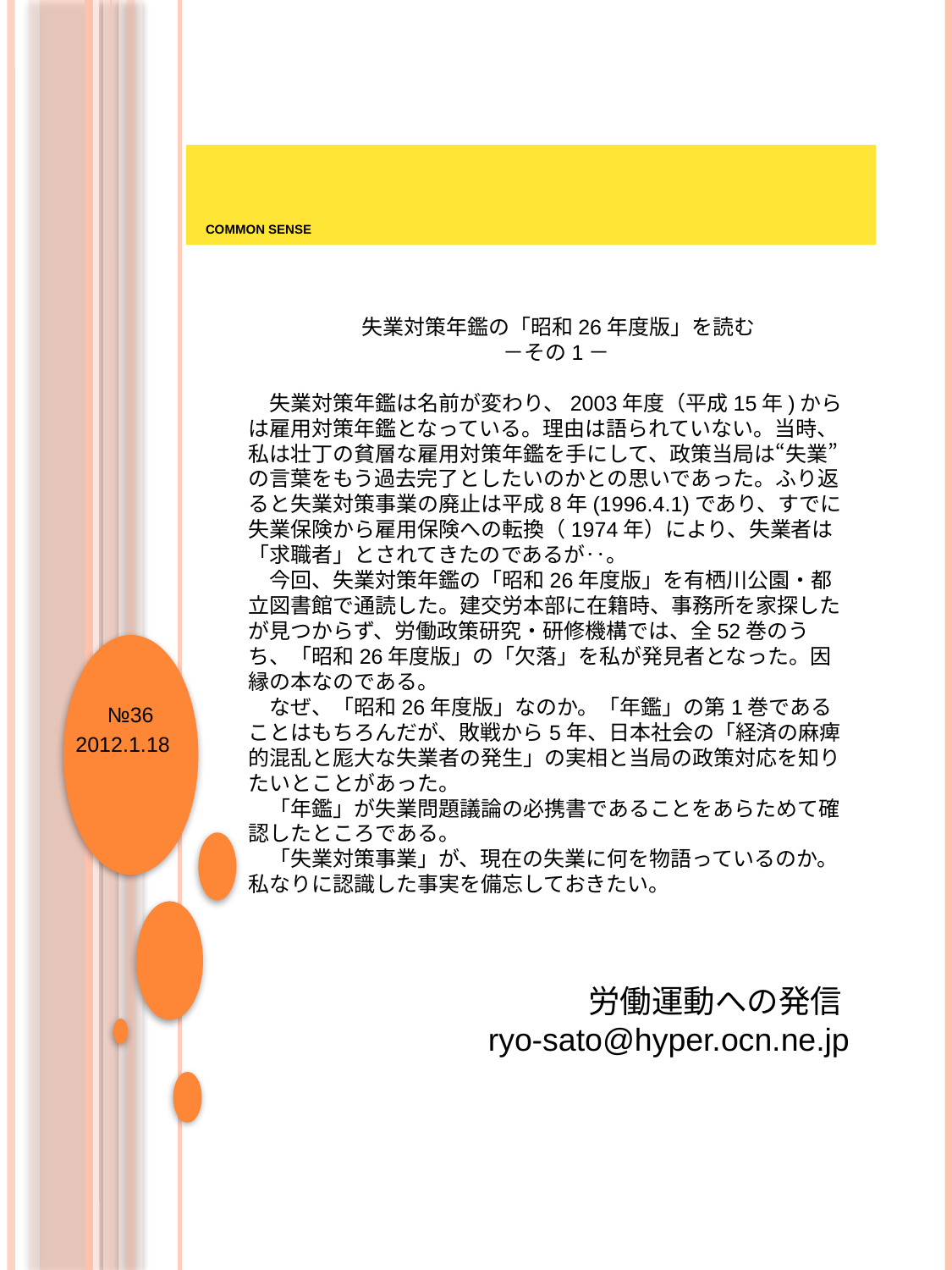

Common Sense
失業対策年鑑の「昭和26年度版」を読む
－その1－

失業対策年鑑は名前が変わり、2003年度（平成15年)からは雇用対策年鑑となっている。理由は語られていない。当時、私は壮丁の貧層な雇用対策年鑑を手にして、政策当局は“失業”の言葉をもう過去完了としたいのかとの思いであった。ふり返ると失業対策事業の廃止は平成8年(1996.4.1)であり、すでに失業保険から雇用保険への転換（1974年）により、失業者は「求職者」とされてきたのであるが‥。
今回、失業対策年鑑の「昭和26年度版」を有栖川公園・都立図書館で通読した。建交労本部に在籍時、事務所を家探したが見つからず、労働政策研究・研修機構では、全52巻のうち、「昭和26年度版」の「欠落」を私が発見者となった。因縁の本なのである。
なぜ、「昭和26年度版」なのか。「年鑑」の第1巻であることはもちろんだが、敗戦から5年、日本社会の「経済の麻痺的混乱と厖大な失業者の発生」の実相と当局の政策対応を知りたいとことがあった。
「年鑑」が失業問題議論の必携書であることをあらためて確認したところである。
「失業対策事業」が、現在の失業に何を物語っているのか。私なりに認識した事実を備忘しておきたい。
№36
2012.1.18

労働運動への発信
　ryo-sato@hyper.ocn.ne.jp